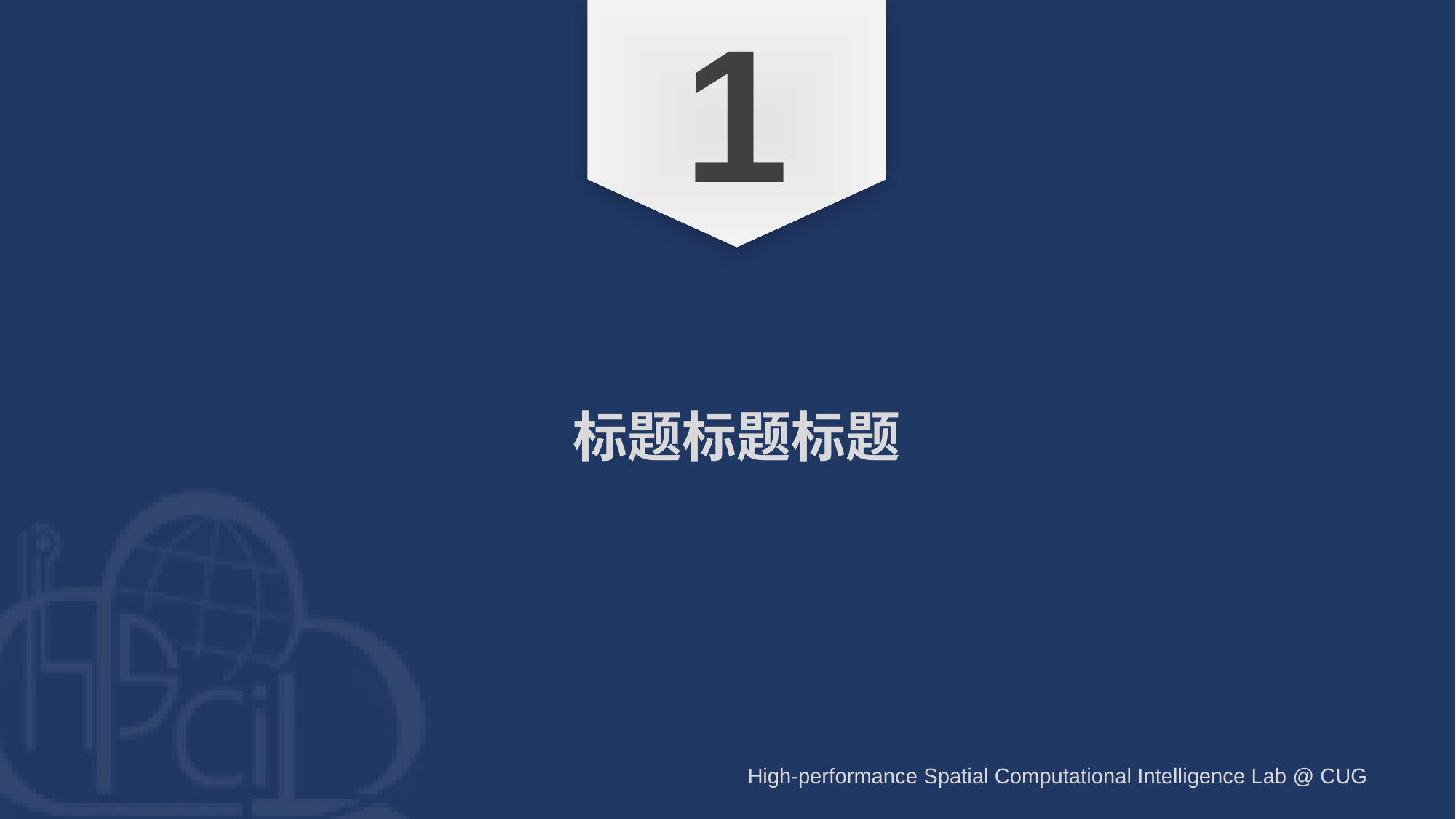

1
标题标题标题

High-performance Spatial Computational Intelligence Lab @ CUG